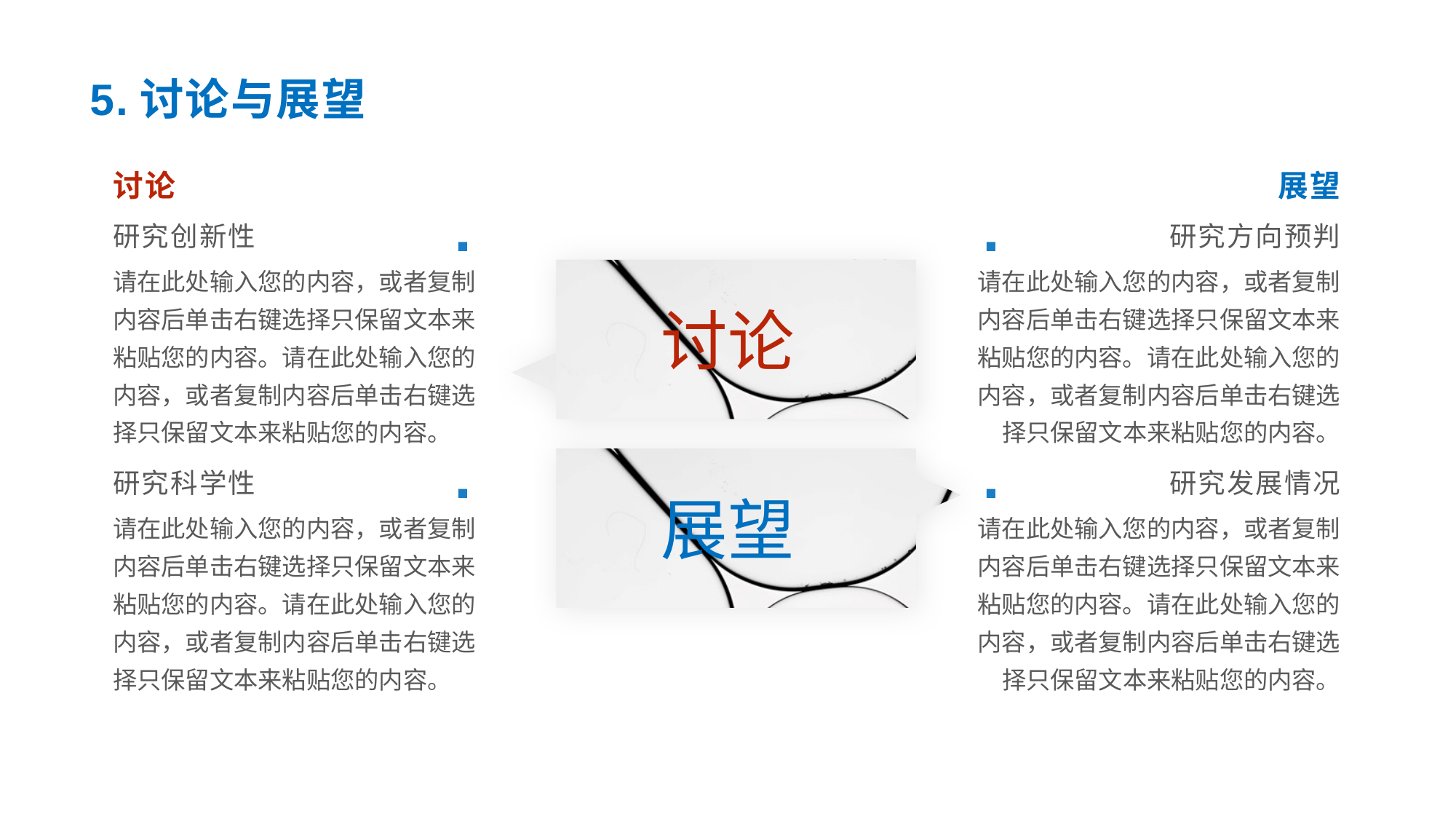

# 5.讨论与展望

讨论
展望
研究创新性
研究方向预判

请在此处输入您的内容，或者复制内容后单击右键选择只保留文本来粘贴您的内容。请在此处输入您的内容，或者复制内容后单击右键选择只保留文本来粘贴您的内容。
请在此处输入您的内容，或者复制内容后单击右键选择只保留文本来粘贴您的内容。请在此处输入您的内容，或者复制内容后单击右键选择只保留文本来粘贴您的内容。
讨论

研究科学性
研究发展情况
展望

请在此处输入您的内容，或者复制内容后单击右键选择只保留文本来粘贴您的内容。请在此处输入您的内容，或者复制内容后单击右键选择只保留文本来粘贴您的内容。
请在此处输入您的内容，或者复制内容后单击右键选择只保留文本来粘贴您的内容。请在此处输入您的内容，或者复制内容后单击右键选择只保留文本来粘贴您的内容。